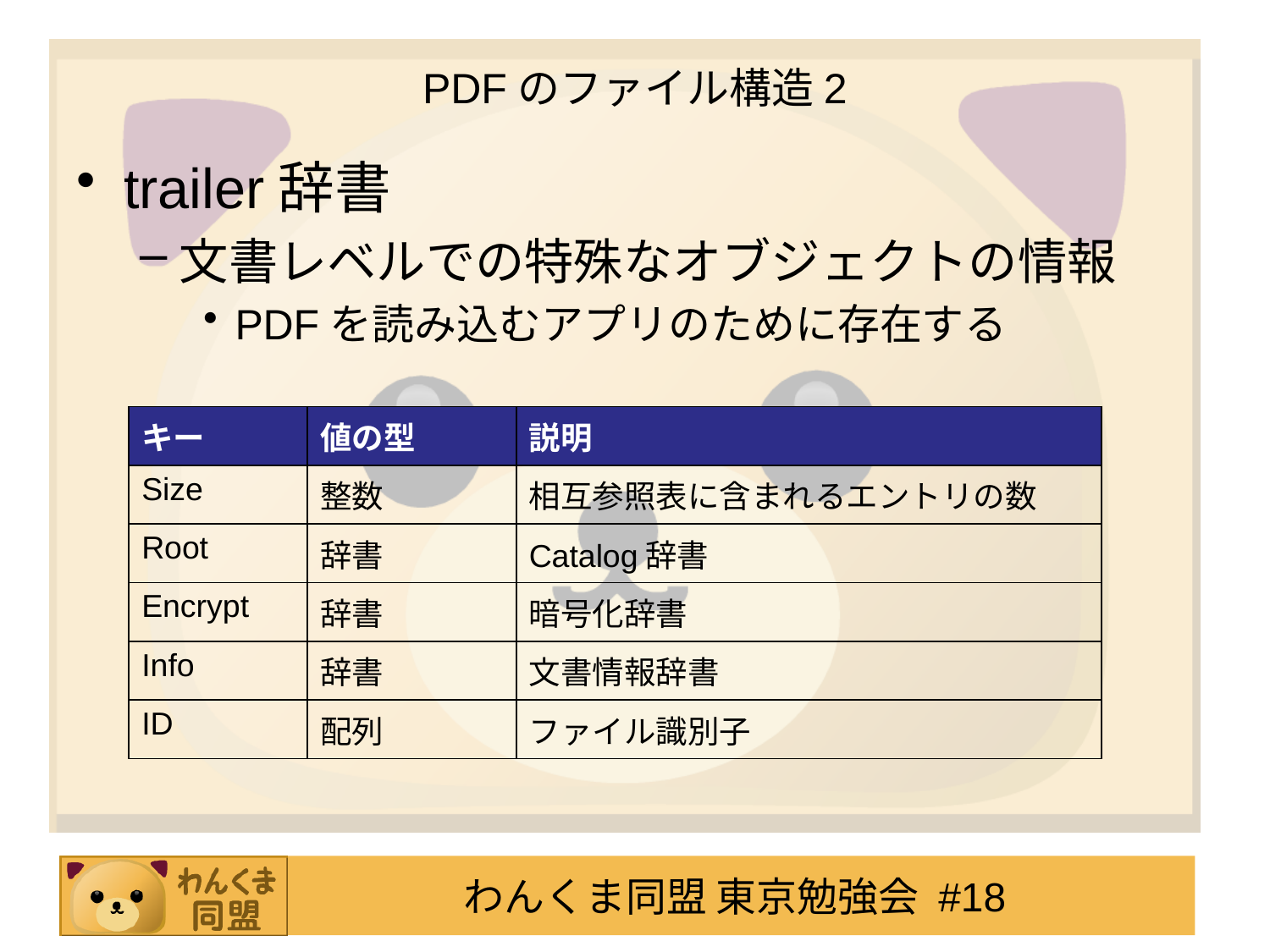

# PDFのファイル構造2
trailer辞書
文書レベルでの特殊なオブジェクトの情報
PDFを読み込むアプリのために存在する
| キー | 値の型 | 説明 |
| --- | --- | --- |
| Size | 整数 | 相互参照表に含まれるエントリの数 |
| Root | 辞書 | Catalog辞書 |
| Encrypt | 辞書 | 暗号化辞書 |
| Info | 辞書 | 文書情報辞書 |
| ID | 配列 | ファイル識別子 |